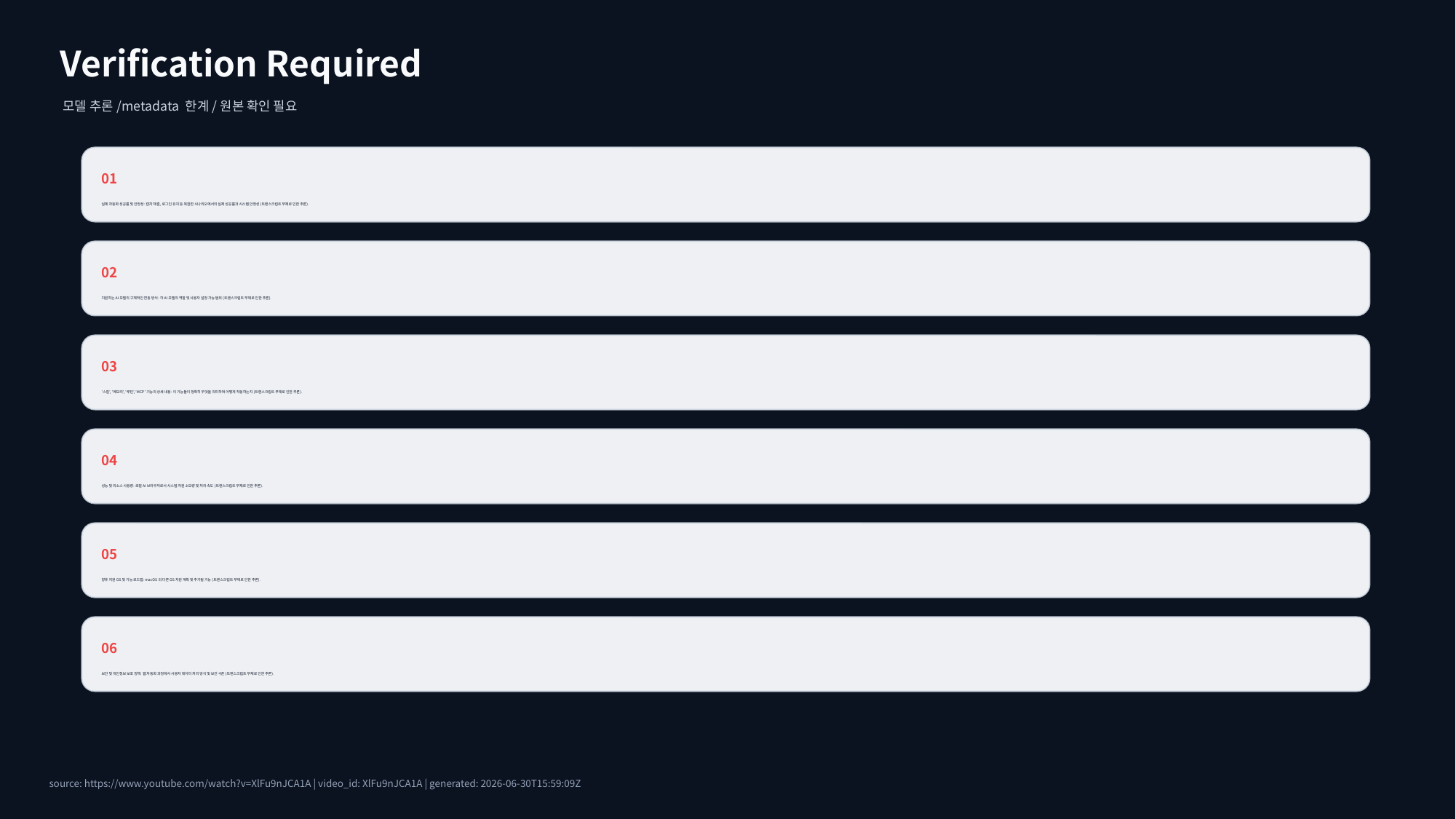

Verification Required
모델 추론/metadata 한계/원본 확인 필요

01
실제 자동화 성공률 및 안정성: 캡차 해결, 로그인 유지 등 복잡한 시나리오에서의 실제 성공률과 시스템 안정성 (트랜스크립트 부재로 인한 추론).

02
지원하는 AI 모델의 구체적인 연동 방식: 각 AI 모델의 역할 및 사용자 설정 가능 범위 (트랜스크립트 부재로 인한 추론).

03
'스킬', '메모리', '루틴', 'MCP' 기능의 상세 내용: 이 기능들이 정확히 무엇을 의미하며 어떻게 작동하는지 (트랜스크립트 부재로 인한 추론).

04
성능 및 리소스 사용량: 로컬 AI 브라우저로서 시스템 자원 소모량 및 처리 속도 (트랜스크립트 부재로 인한 추론).

05
향후 지원 OS 및 기능 로드맵: macOS 외 다른 OS 지원 계획 및 추가될 기능 (트랜스크립트 부재로 인한 추론).

06
보안 및 개인정보 보호 정책: 웹 자동화 과정에서 사용자 데이터 처리 방식 및 보안 수준 (트랜스크립트 부재로 인한 추론).
source: https://www.youtube.com/watch?v=XlFu9nJCA1A | video_id: XlFu9nJCA1A | generated: 2026-06-30T15:59:09Z